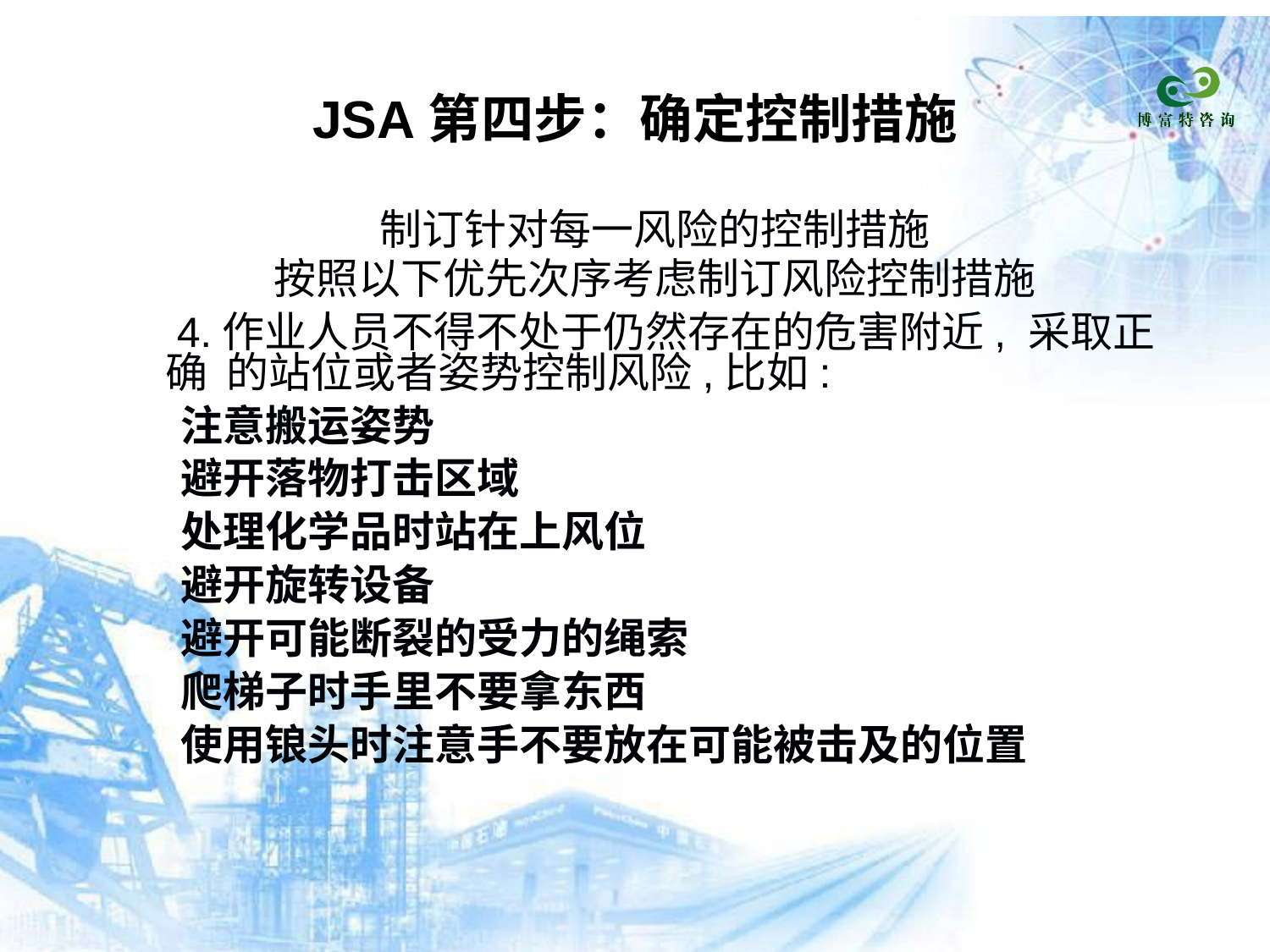

JSA第四步：确定控制措施
制订针对每一风险的控制措施
按照以下优先次序考虑制订风险控制措施
     4.作业人员不得不处于仍然存在的危害附近, 采取正确  的站位或者姿势控制风险,比如:
注意搬运姿势
避开落物打击区域
处理化学品时站在上风位
避开旋转设备
避开可能断裂的受力的绳索
爬梯子时手里不要拿东西
使用锒头时注意手不要放在可能被击及的位置